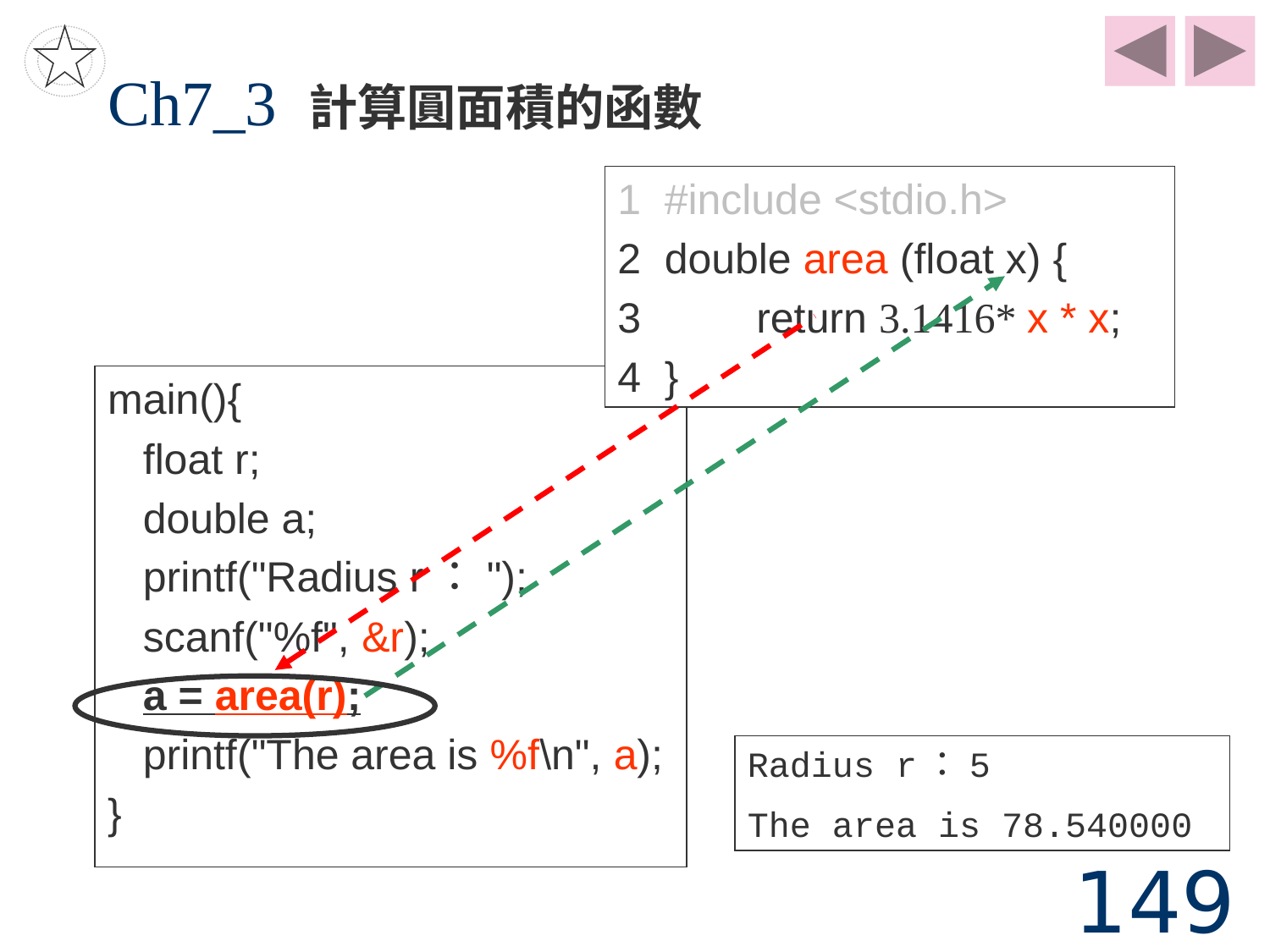

# Ch7_3 計算圓面積的函數
1  #include <stdio.h>
2  double area (float x) {
3	 return 3.1416* x * x;
4  }

main(){
   float r;
   double a;
   printf("Radius r：");
   scanf("%f", &r);
   a = area(r);
   printf("The area is %f\n", a);
}

Radius r：5
The area is 78.540000
149